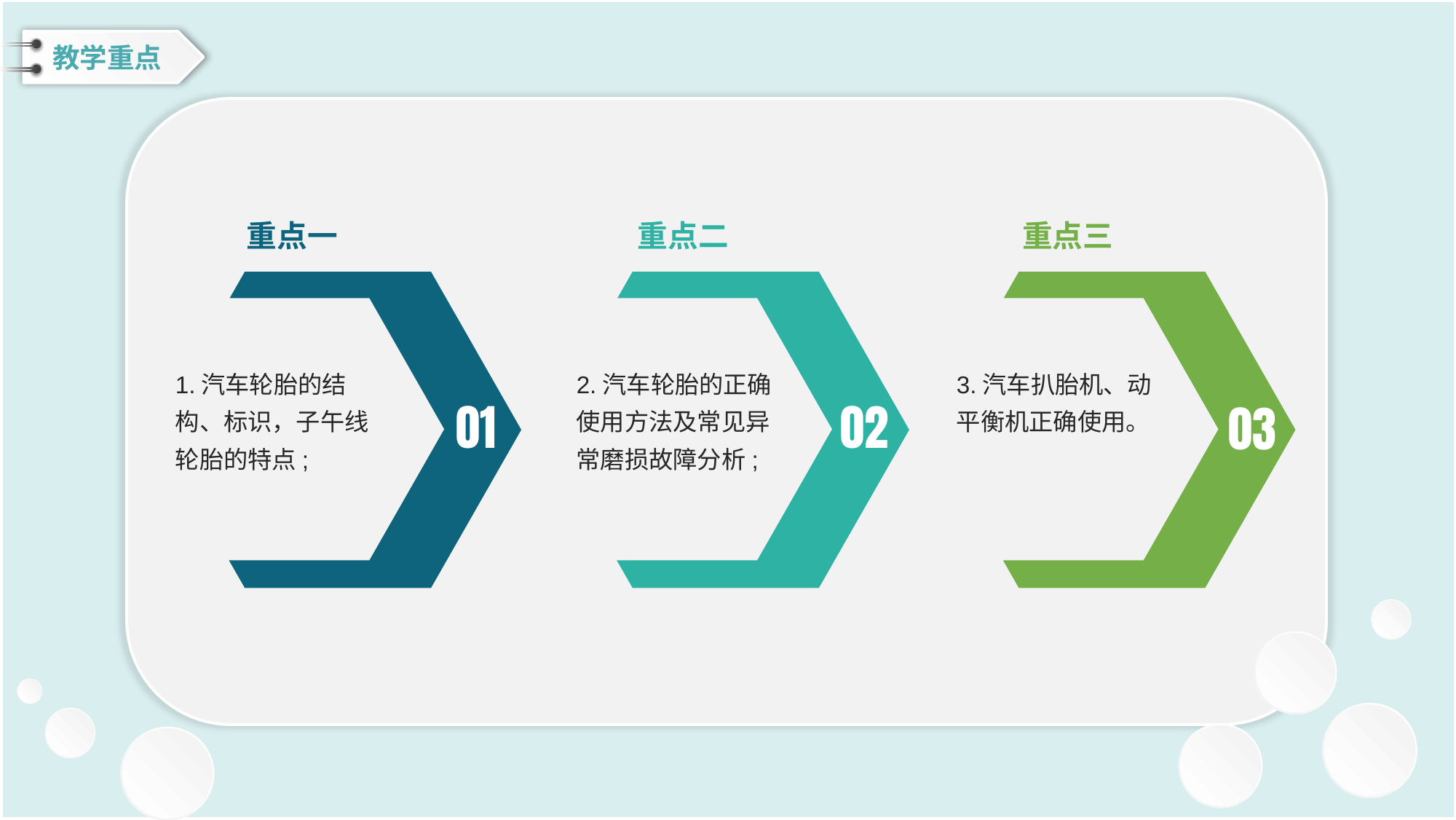

教学重点

重点一
重点二
重点三

01

02

03
1.汽车轮胎的结构、标识，子午线轮胎的特点;
2.汽车轮胎的正确使用方法及常见异常磨损故障分析;
3.汽车扒胎机、动平衡机正确使用。